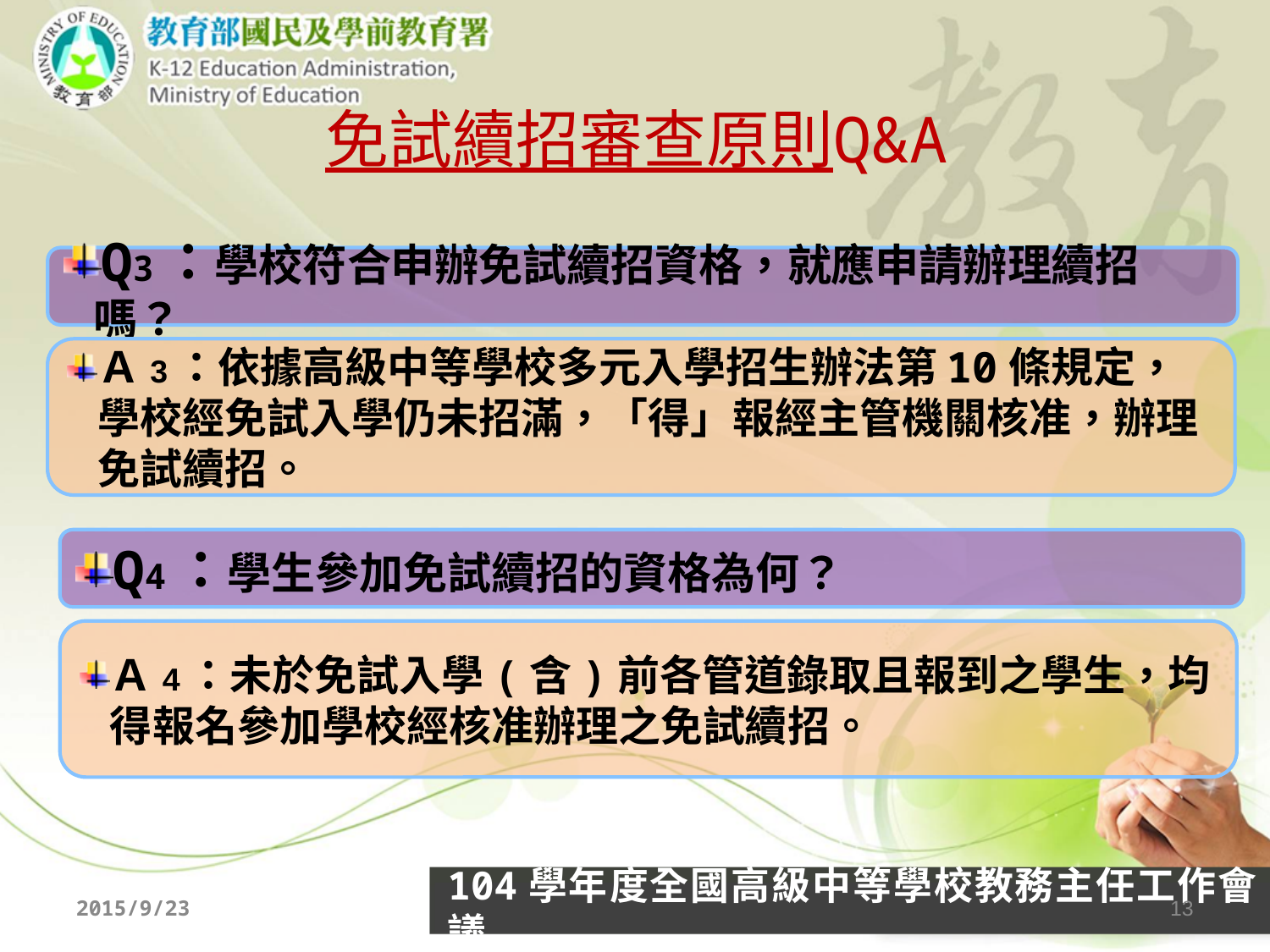

免試續招審查原則Q&A
Q3：學校符合申辦免試續招資格，就應申請辦理續招嗎？
Ａ3：依據高級中等學校多元入學招生辦法第10條規定，學校經免試入學仍未招滿，「得」報經主管機關核准，辦理免試續招。
Q4：學生參加免試續招的資格為何？
Ａ4：未於免試入學(含)前各管道錄取且報到之學生，均得報名參加學校經核准辦理之免試續招。
2015/9/23
104學年度全國高級中等學校教務主任工作會議
13
13
13